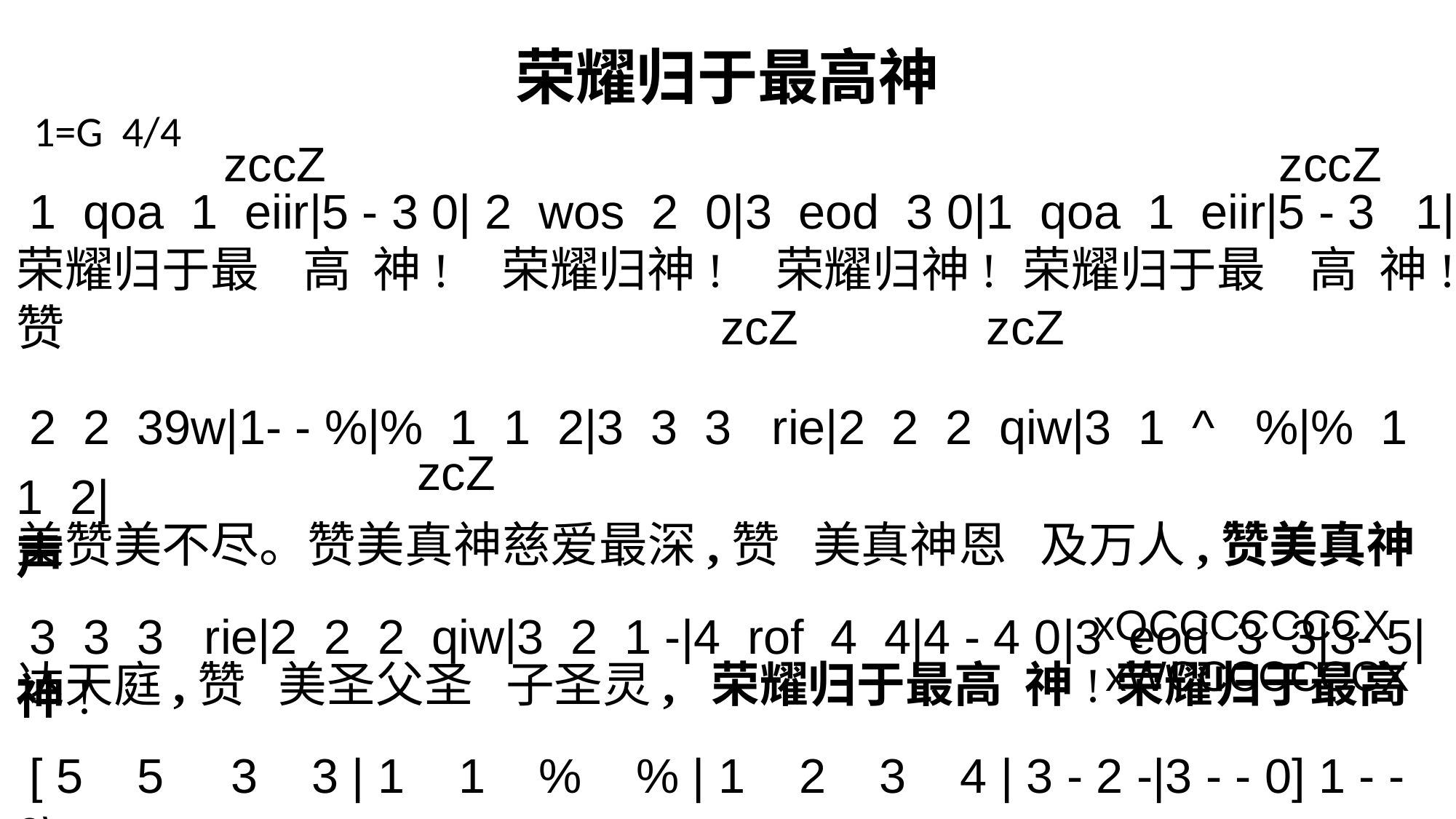

# 荣耀归于最高神
1=G  4/4
 zccZ                                                                       zccZ
1  qoa  1  eiir|5 - 3 0| 2  wos  2  0|3  eod  3 0|1  qoa  1  eiir|5 - 3   1|荣耀归于最    高  神!   荣耀归神!   荣耀归神! 荣耀归于最    高  神!赞
2  2  39w|1- - %|%  1  1  2|3  3  3   rie|2  2  2  qiw|3  1  ^   %|%  1  1  2|
美赞美不尽。赞美真神慈爱最深,赞   美真神恩   及万人,赞美真神声
 3  3  3   rie|2  2  2  qiw|3  2  1 -|4  rof  4  4|4 - 4 0|3  eod  3  3|3- 5|
达天庭,赞   美圣父圣   子圣灵,  荣耀归于最高  神! 荣耀归于最高 神!
[ 5    5     3    3 | 1    1    %    % | 1    2    3    4 | 3 - 2 -|3 - - 0] 1 - - 0\
  荣  耀,  荣  耀, 荣  耀, 荣  耀, 荣  耀  归  于  最  高    神!        神!
 zcZ              zcZ
 zcZ
xQCCCCCCCX   xWCCCCCCCX